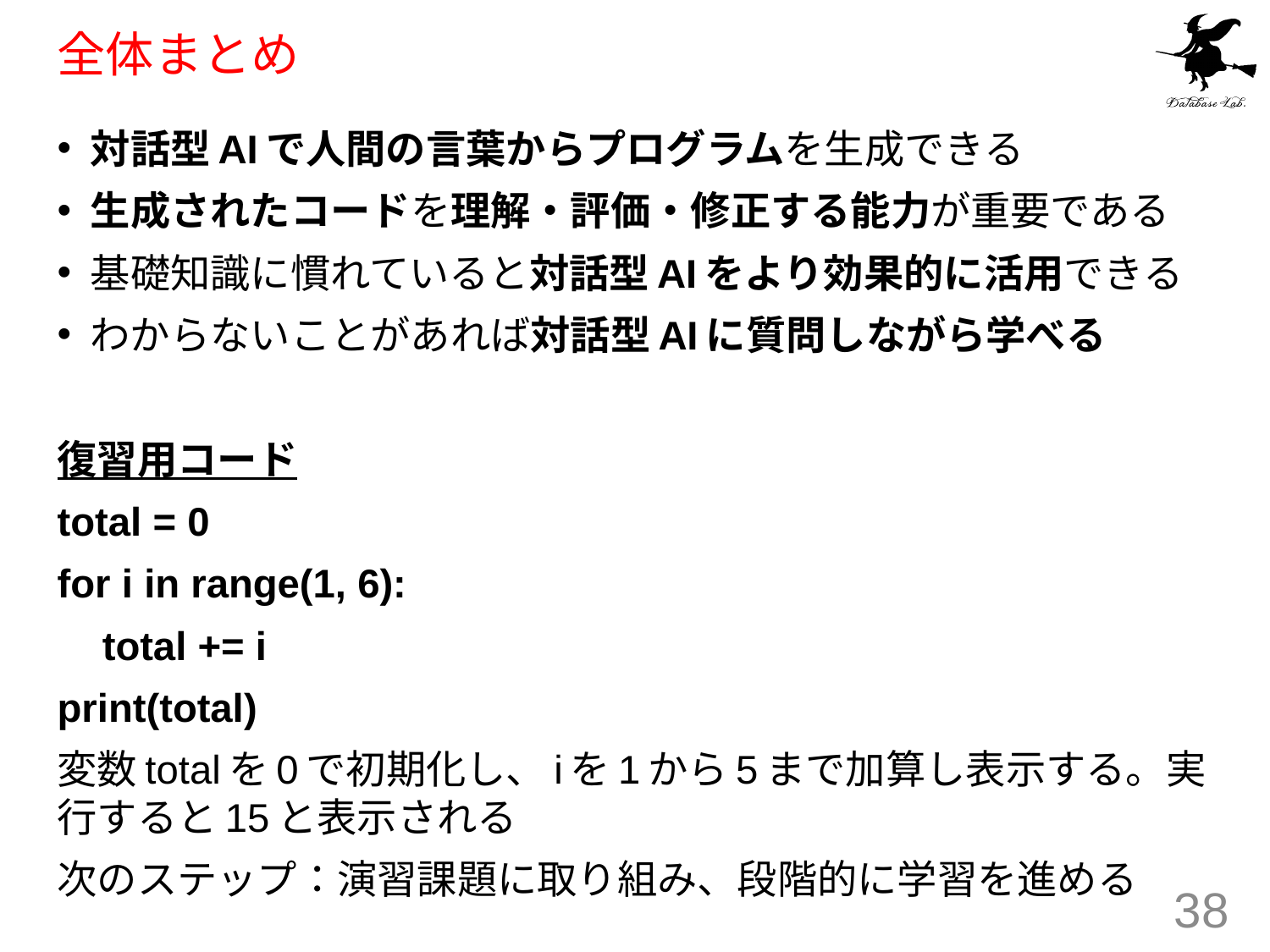

# 全体まとめ
対話型AIで人間の言葉からプログラムを生成できる
生成されたコードを理解・評価・修正する能力が重要である
基礎知識に慣れていると対話型AIをより効果的に活用できる
わからないことがあれば対話型AIに質問しながら学べる

復習用コード
total = 0
for i in range(1, 6):
    total += i
print(total)
変数totalを0で初期化し、iを1から5まで加算し表示する。実行すると15と表示される
次のステップ：演習課題に取り組み、段階的に学習を進める
38